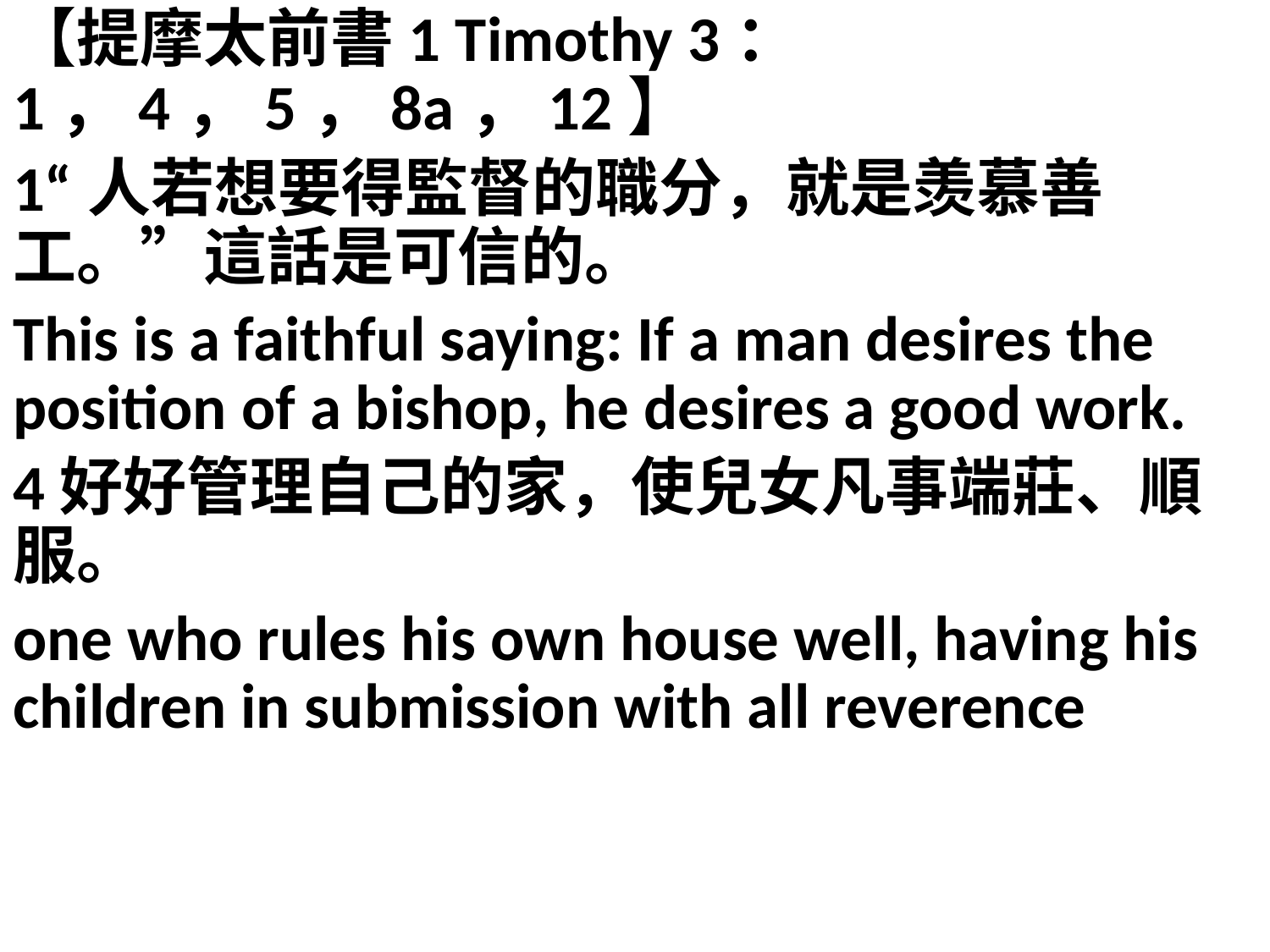

【提摩太前書1 Timothy 3：1，4，5，8a，12】
1“人若想要得監督的職分，就是羡慕善工。”這話是可信的。
This is a faithful saying: If a man desires the position of a bishop, he desires a good work.
4好好管理自己的家，使兒女凡事端莊、順服。
one who rules his own house well, having his children in submission with all reverence